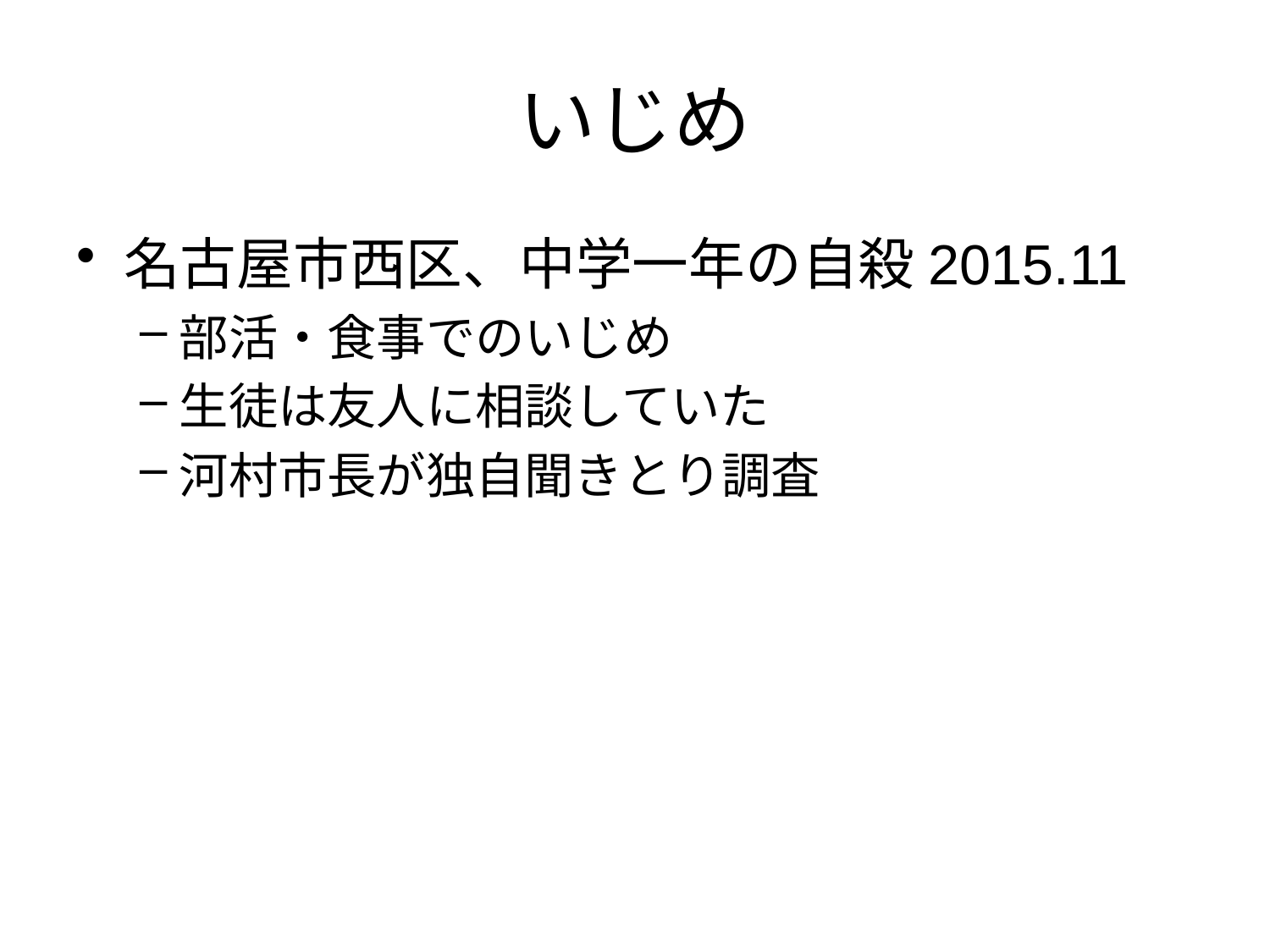

# いじめ
名古屋市西区、中学一年の自殺2015.11
部活・食事でのいじめ
生徒は友人に相談していた
河村市長が独自聞きとり調査